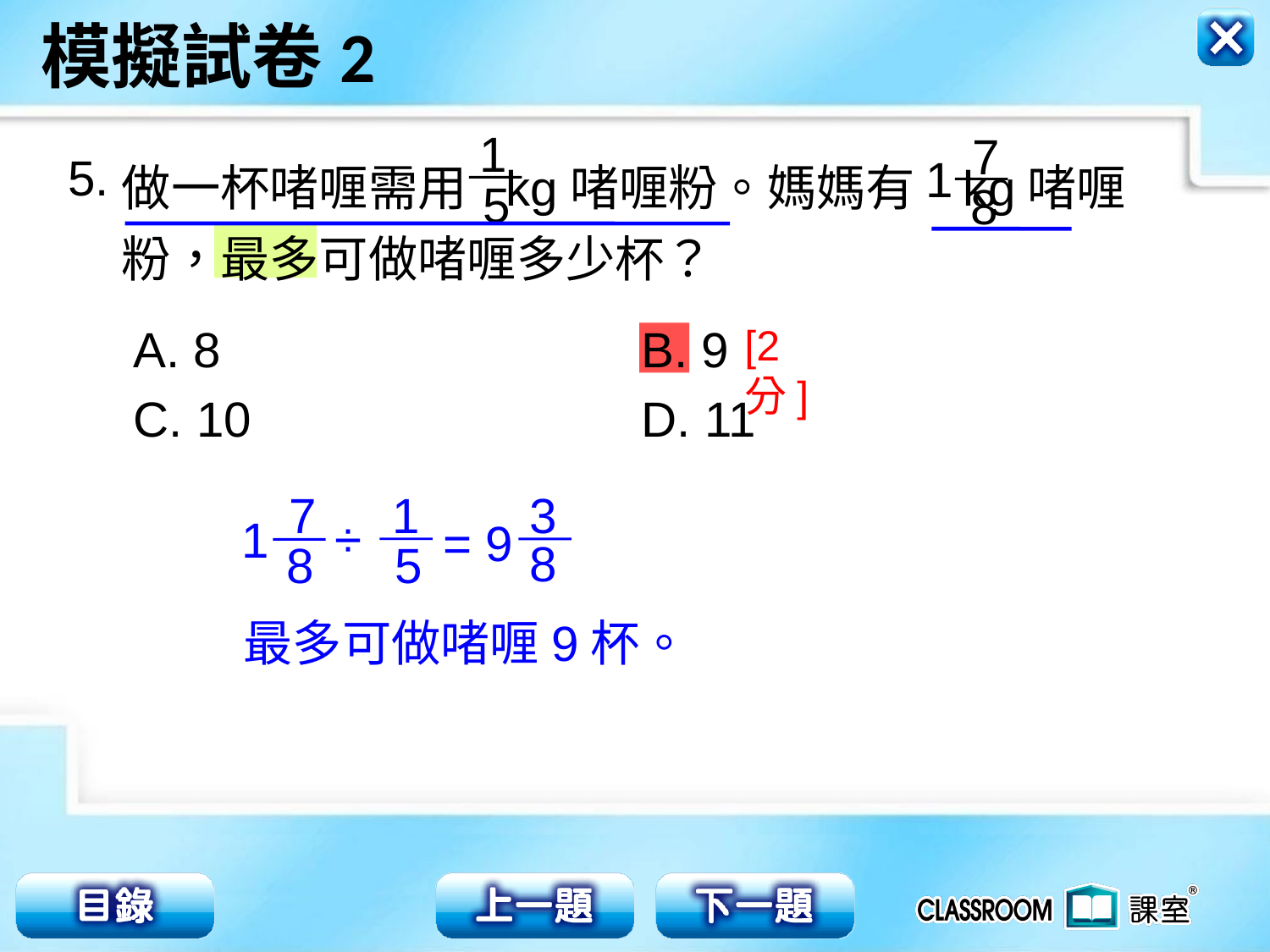

1
5

7
8

1
做一杯啫喱需用   kg啫喱粉。媽媽有    kg啫喱
粉，最多可做啫喱多少杯？
5.

A. 8                            	B. 9
C. 10				D. 11
[2分]

7
8

1
1
5

 ÷
3
8

 = 9
最多可做啫喱9杯。